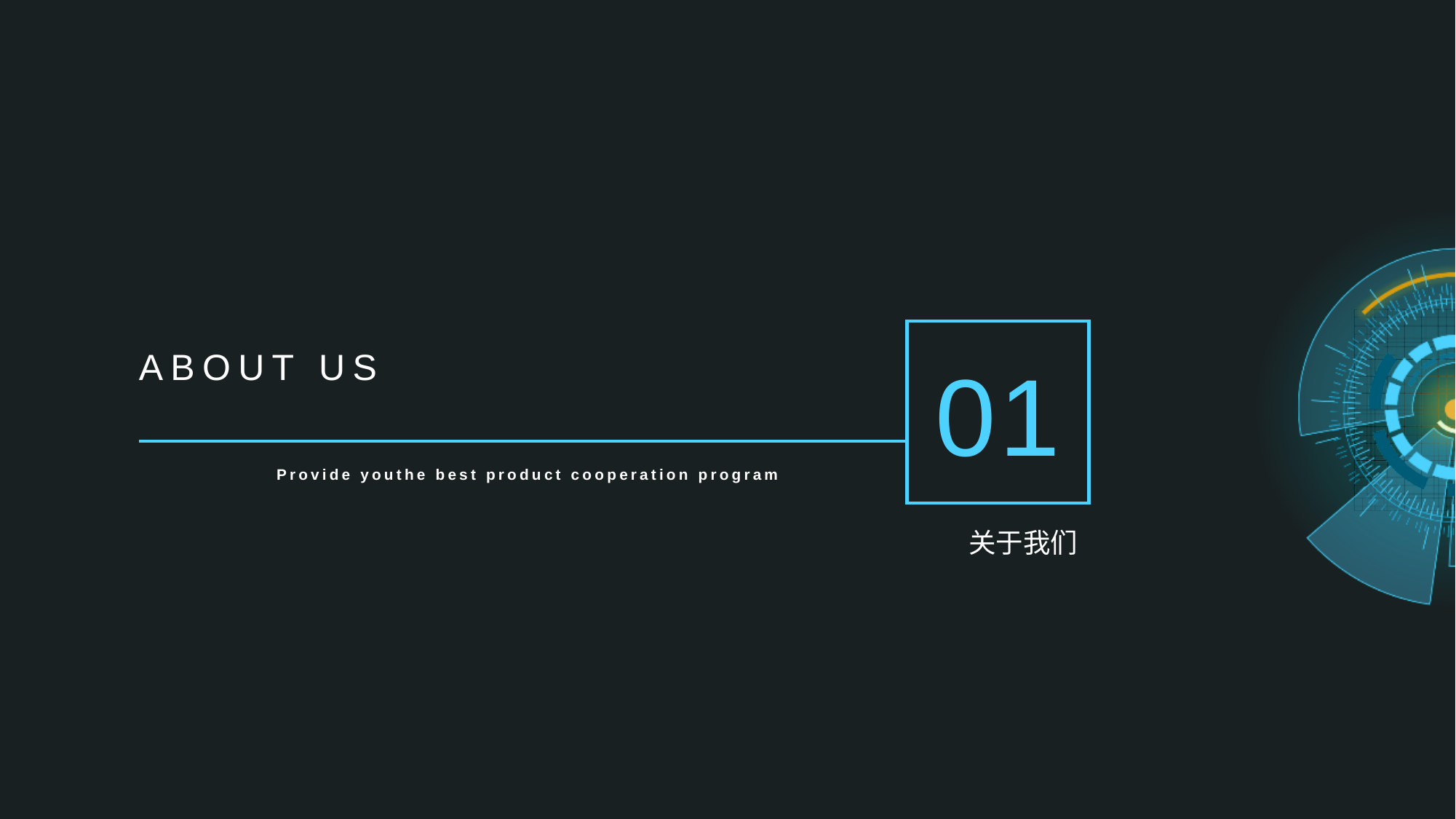

ABOUT US
01
                    Provide youthe best product cooperation program
关于我们